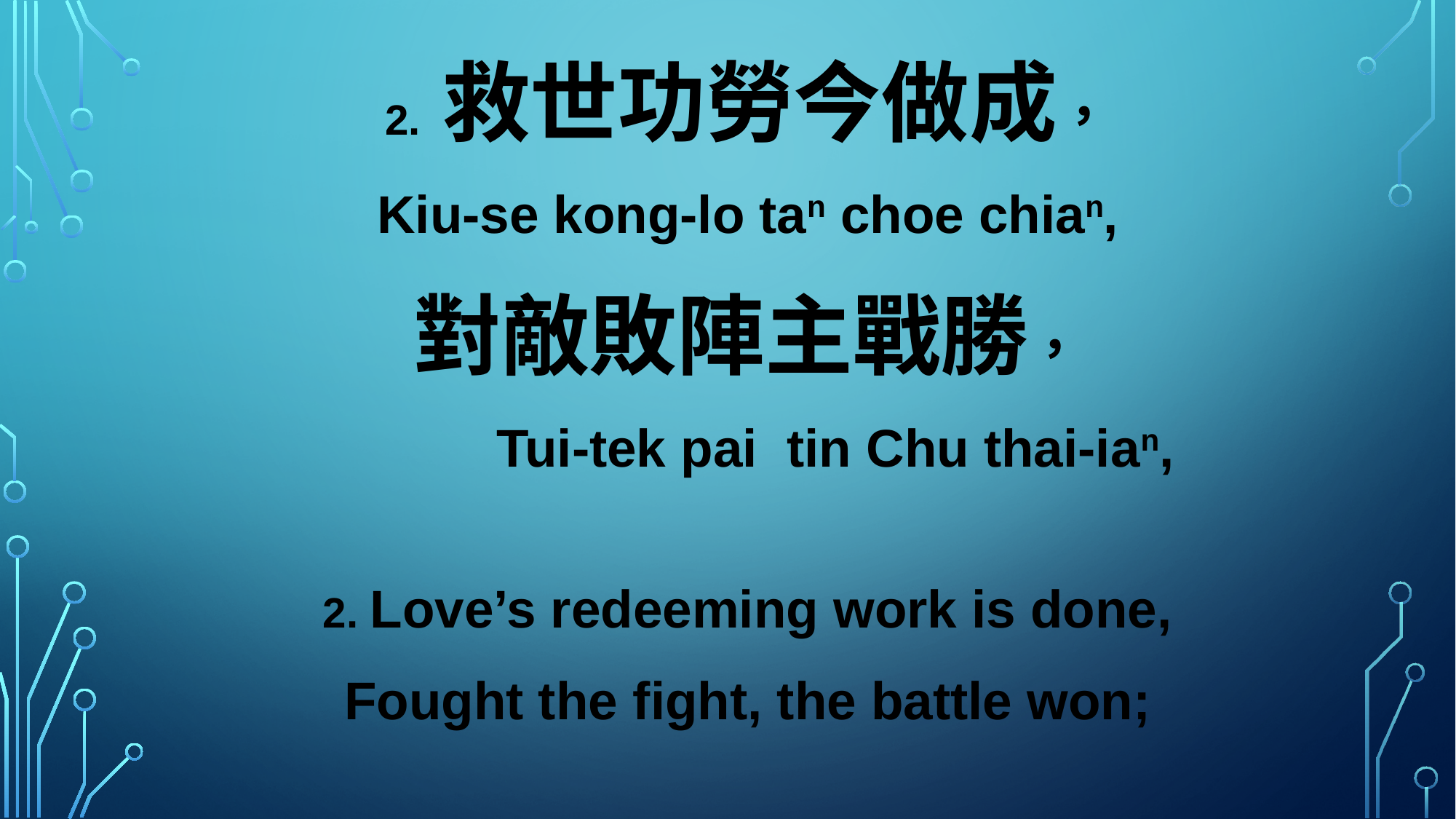

2. 救世功勞今做成，
Kiu-se kong-lo tan choe chian,
對敵敗陣主戰勝，
                      Tui-tek pai  tin Chu thai-ian,

2. Love’s redeeming work is done,
Fought the fight, the battle won;